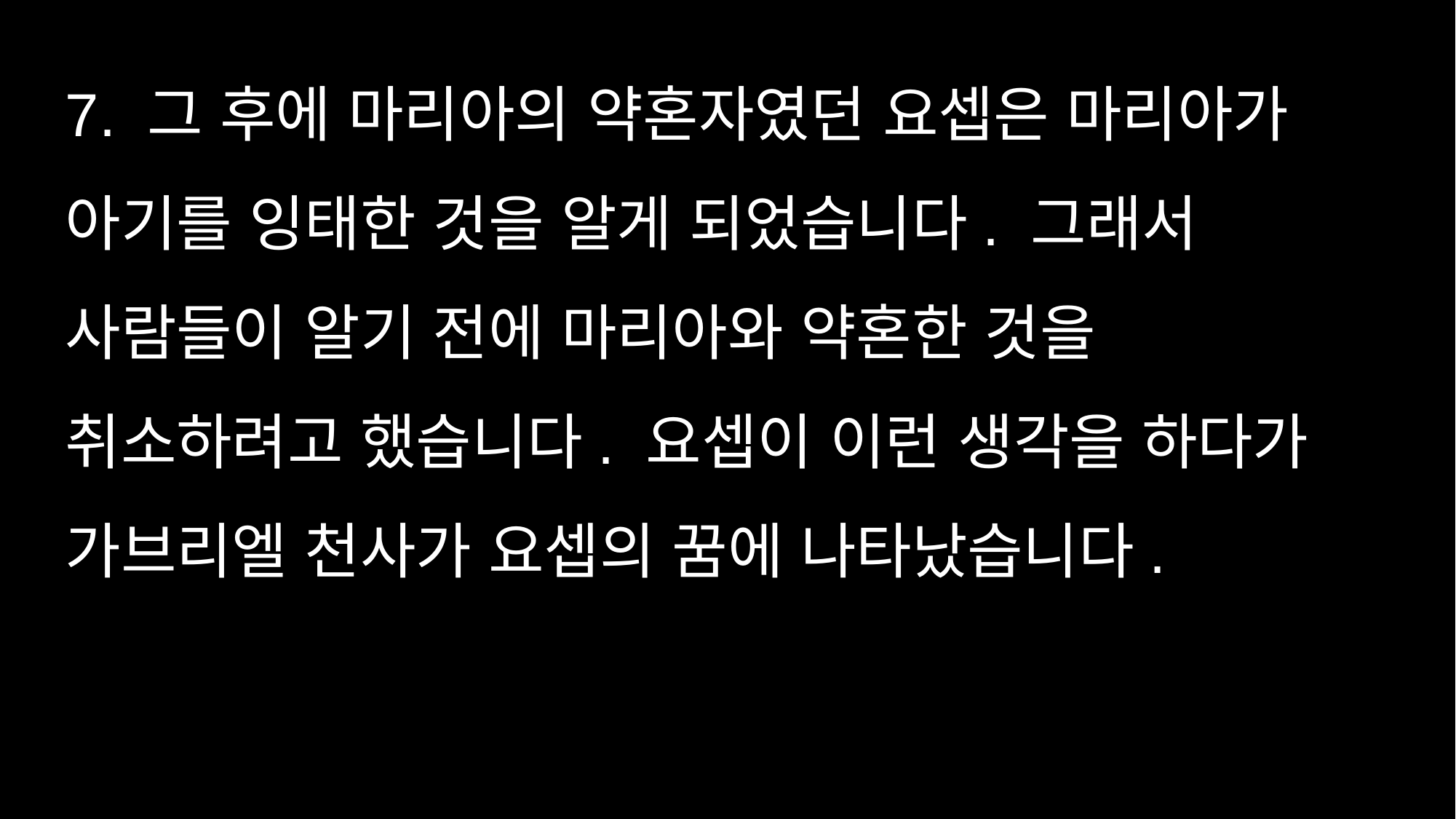

7. 그 후에 마리아의 약혼자였던 요셉은 마리아가 아기를 잉태한 것을 알게 되었습니다. 그래서 사람들이 알기 전에 마리아와 약혼한 것을 취소하려고 했습니다. 요셉이 이런 생각을 하다가 가브리엘 천사가 요셉의 꿈에 나타났습니다.